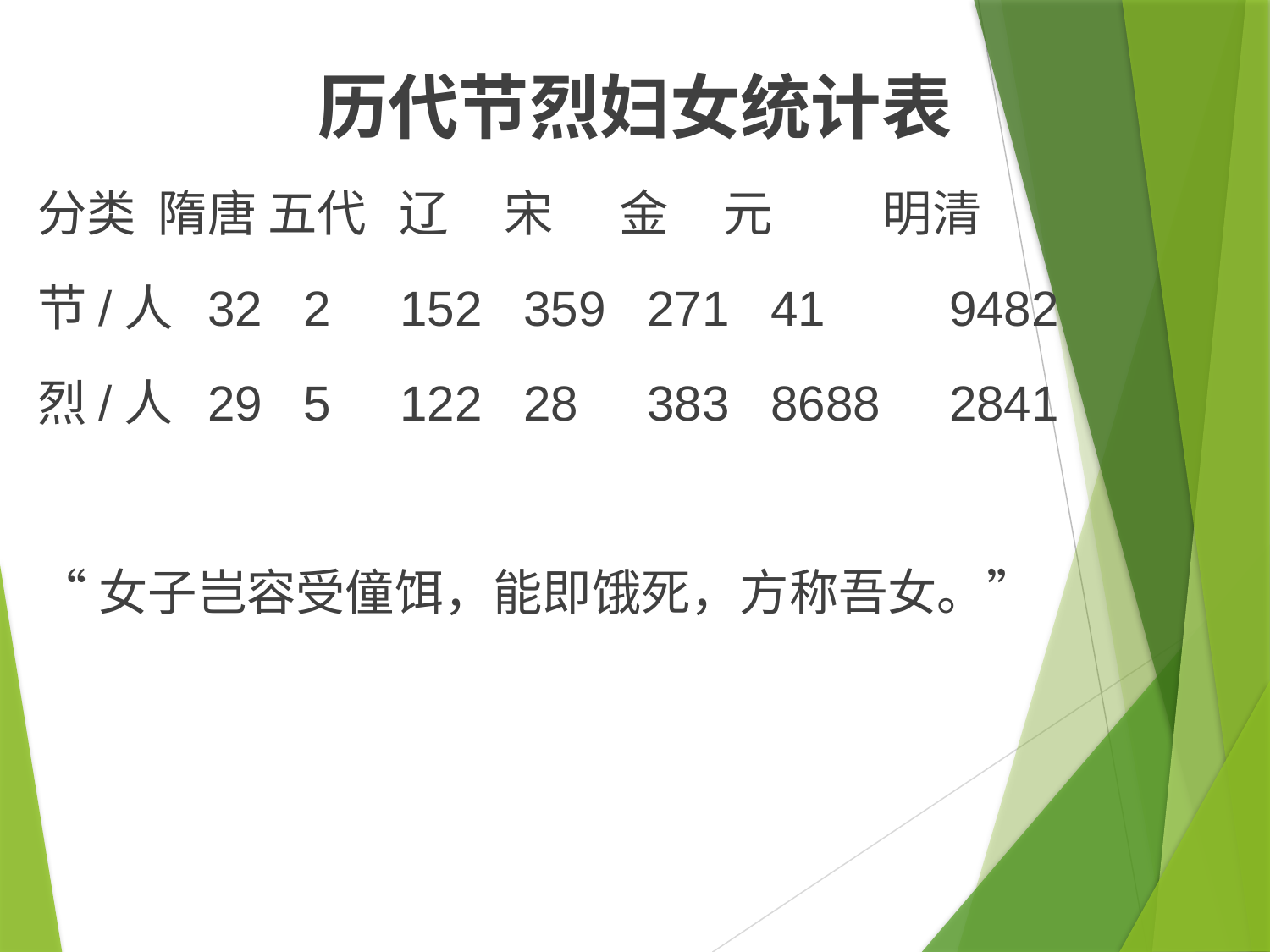

历代节烈妇女统计表
分类  隋唐 五代   辽     宋      金     元          明清
节/人  32   2     152   359   271   41         9482
烈/人  29   5     122   28     383   8688     2841

“女子岂容受僮饵，能即饿死，方称吾女。”